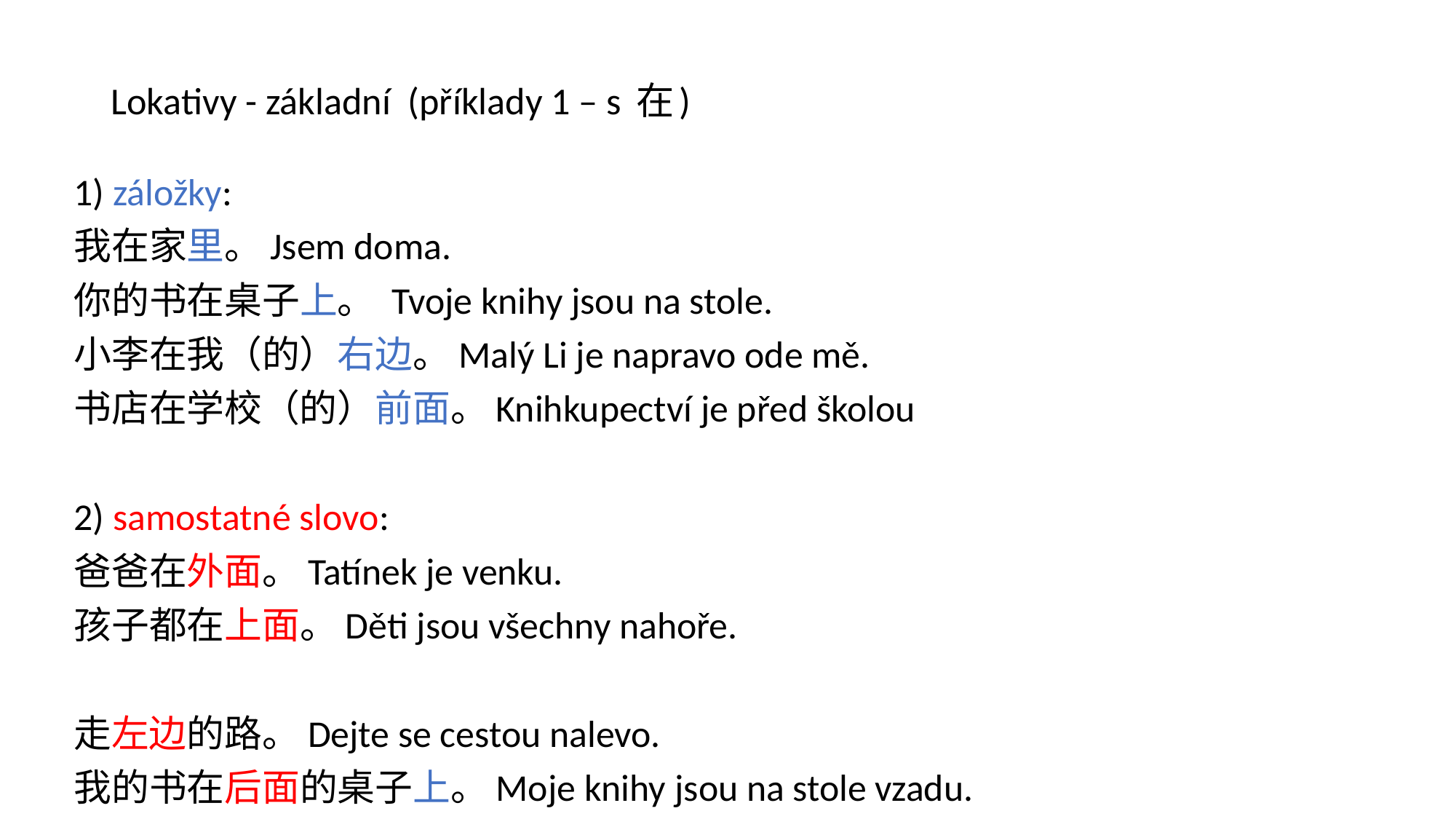

# Lokativy - základní  (příklady 1 – s 在)
1) záložky:
我在家里。Jsem doma.
你的书在桌子上。 Tvoje knihy jsou na stole.
小李在我（的）右边。Malý Li je napravo ode mě.
书店在学校（的）前面。Knihkupectví je před školou

2) samostatné slovo:
爸爸在外面。Tatínek je venku.
孩子都在上面。Děti jsou všechny nahoře.

走左边的路。Dejte se cestou nalevo.
我的书在后面的桌子上。Moje knihy jsou na stole vzadu.